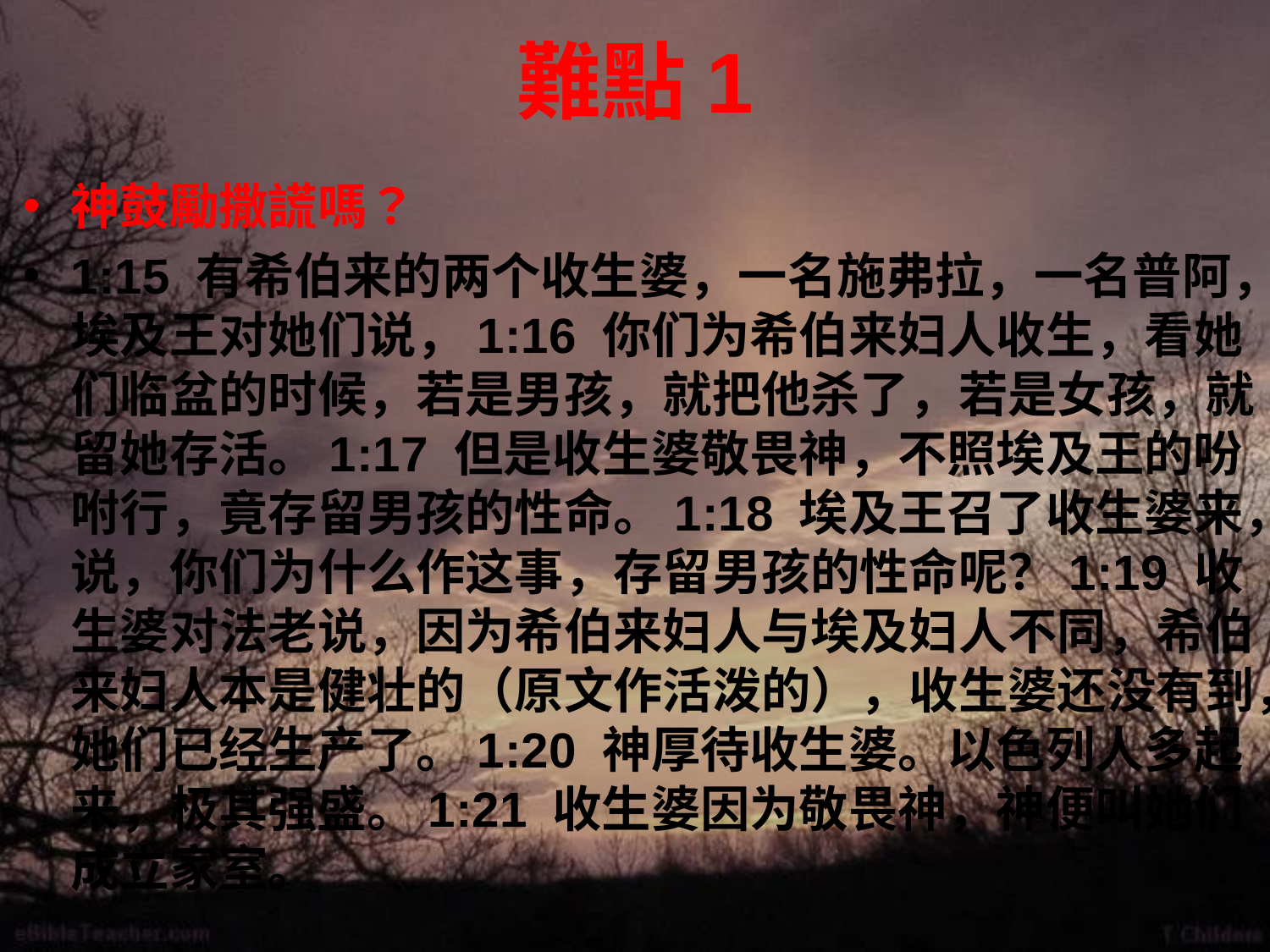

# 難點1
神鼓勵撒謊嗎？
1:15 有希伯来的两个收生婆，一名施弗拉，一名普阿，埃及王对她们说，1:16 你们为希伯来妇人收生，看她们临盆的时候，若是男孩，就把他杀了，若是女孩，就留她存活。1:17 但是收生婆敬畏神，不照埃及王的吩咐行，竟存留男孩的性命。1:18 埃及王召了收生婆来，说，你们为什么作这事，存留男孩的性命呢？1:19 收生婆对法老说，因为希伯来妇人与埃及妇人不同，希伯来妇人本是健壮的（原文作活泼的），收生婆还没有到，她们已经生产了。1:20 神厚待收生婆。以色列人多起来，极其强盛。1:21 收生婆因为敬畏神，神便叫她们成立家室。